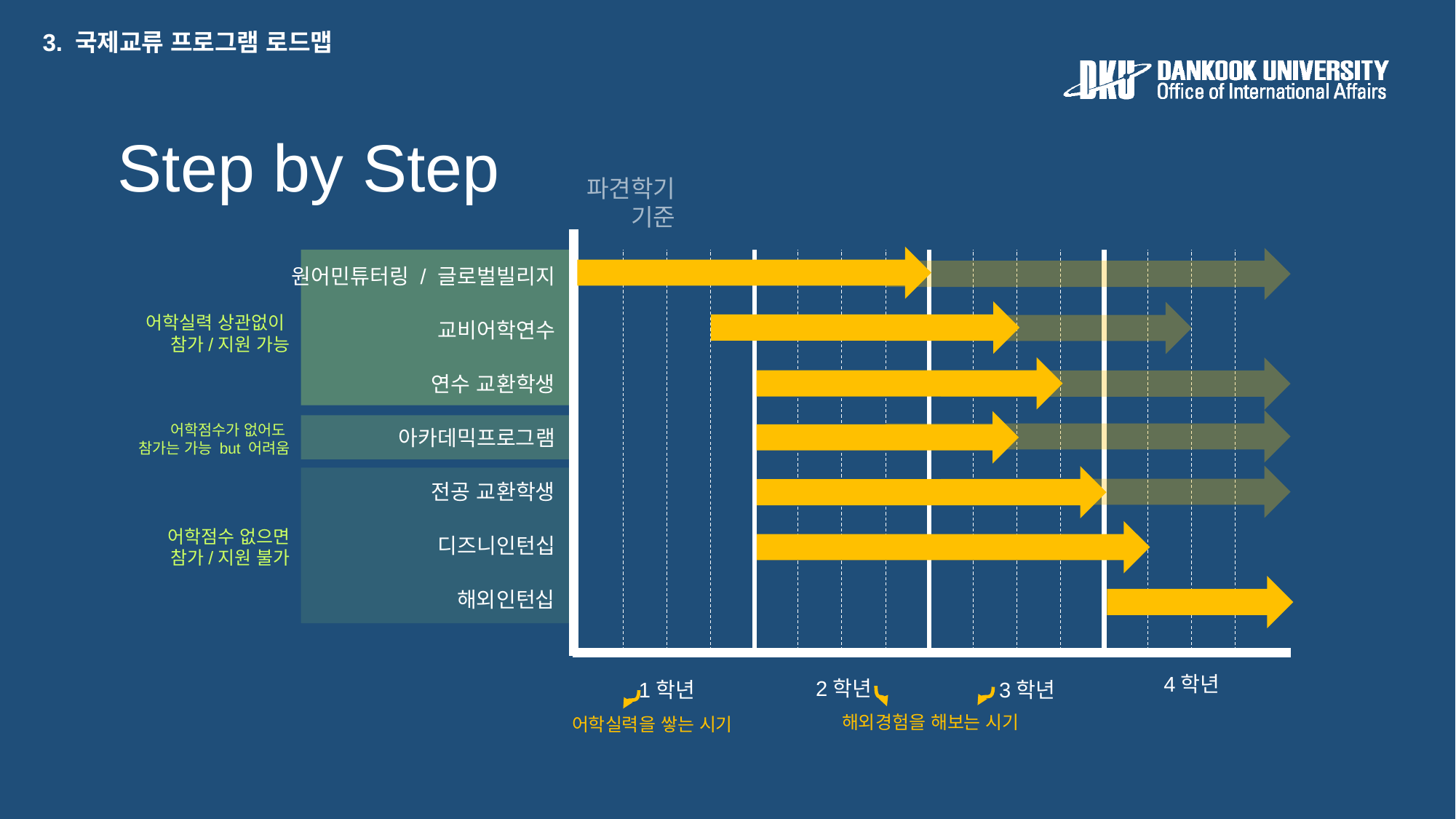

3. 국제교류 프로그램 로드맵
# Step by Step
파견학기 기준

원어민튜터링 / 글로벌빌리지

교비어학연수

연수 교환학생

아카데믹프로그램

전공 교환학생

디즈니인턴십

해외인턴십
4학년
2학년
1학년
3학년
해외경험을 해보는 시기
어학실력을 쌓는 시기

어학실력 상관없이
참가/지원 가능
어학점수가 없어도
참가는 가능 but 어려움

어학점수 없으면
참가/지원 불가